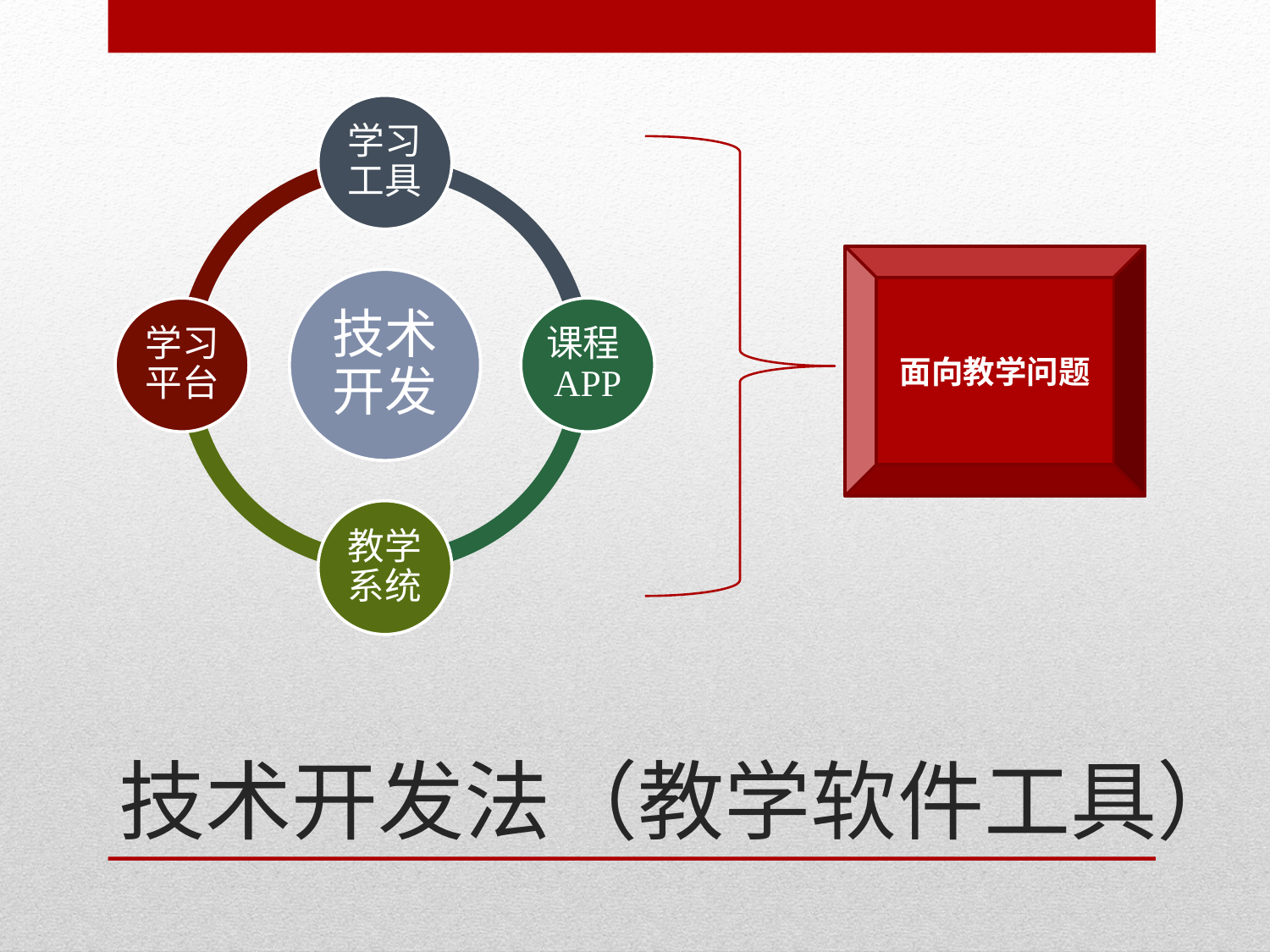

技术开发
学习工具
课程APP
教学系统
学习平台

面向教学问题
# 技术开发法（教学软件工具）